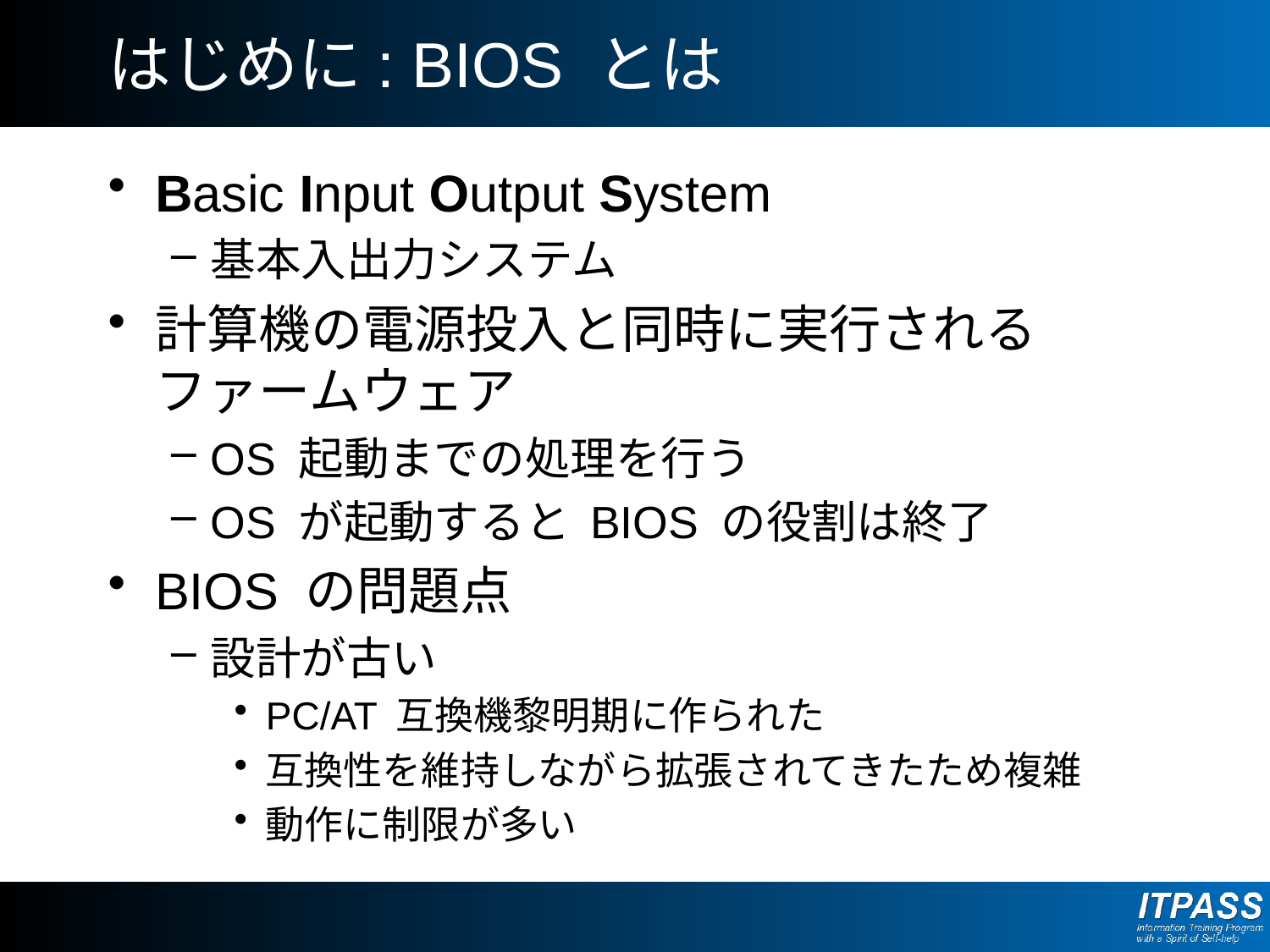

# はじめに: BIOS とは
Basic Input Output System
基本入出力システム
計算機の電源投入と同時に実行されるファームウェア
OS 起動までの処理を行う
OS が起動すると BIOS の役割は終了
BIOS の問題点
設計が古い
PC/AT 互換機黎明期に作られた
互換性を維持しながら拡張されてきたため複雑
動作に制限が多い